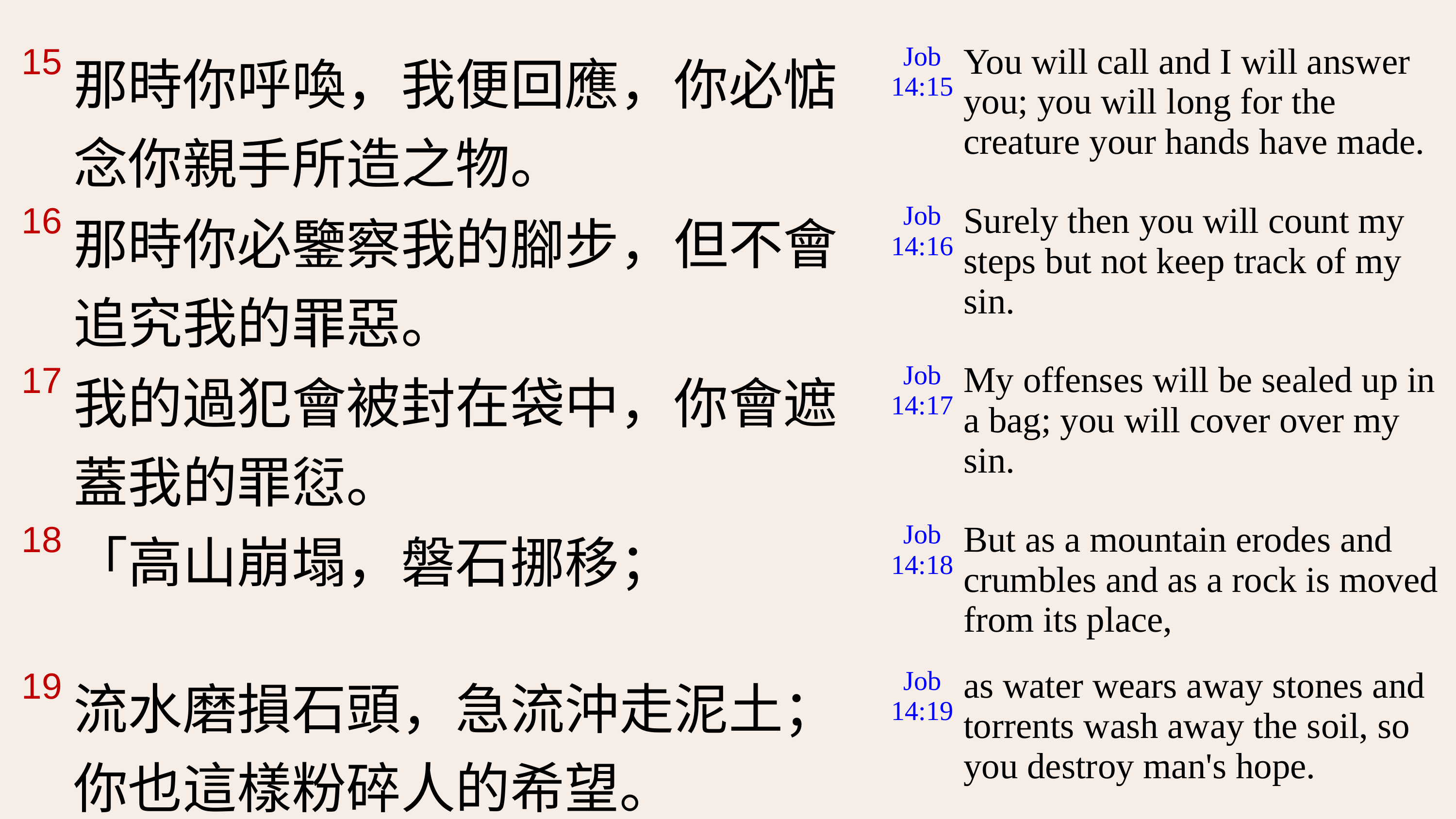

| 15 | 那時你呼喚，我便回應，你必惦念你親手所造之物。 | Job 14:15 | You will call and I will answer you; you will long for the creature your hands have made. |
| --- | --- | --- | --- |
| 16 | 那時你必鑒察我的腳步，但不會追究我的罪惡。 | Job 14:16 | Surely then you will count my steps but not keep track of my sin. |
| 17 | 我的過犯會被封在袋中，你會遮蓋我的罪愆。 | Job 14:17 | My offenses will be sealed up in a bag; you will cover over my sin. |
| 18 | 「高山崩塌，磐石挪移； | Job 14:18 | But as a mountain erodes and crumbles and as a rock is moved from its place, |
| 19 | 流水磨損石頭，急流沖走泥土；你也這樣粉碎人的希望。 | Job 14:19 | as water wears away stones and torrents wash away the soil, so you destroy man's hope. |